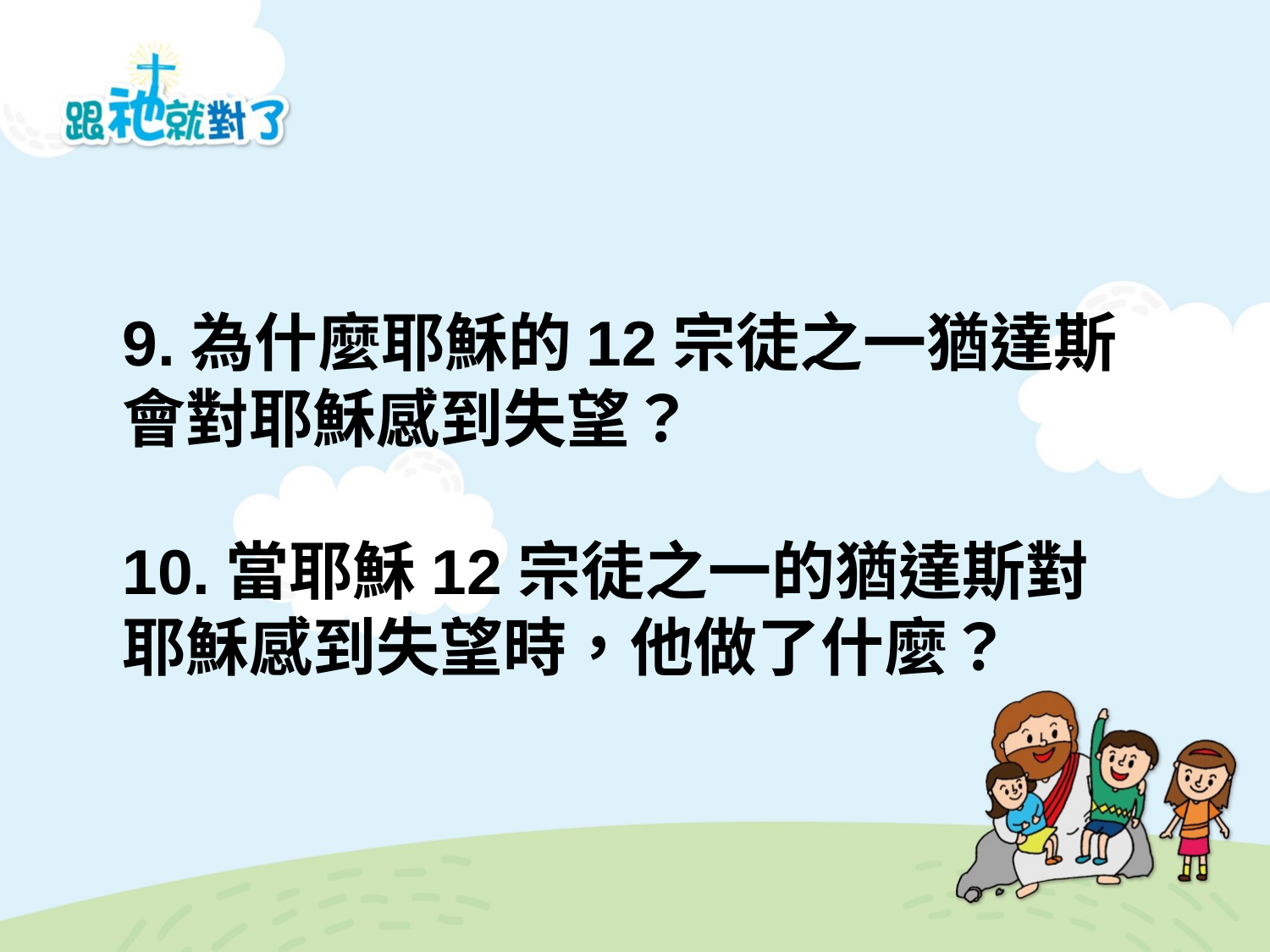

9.為什麼耶穌的12宗徒之一猶達斯會對耶穌感到失望？

10.當耶穌12宗徒之一的猶達斯對耶穌感到失望時，他做了什麼？